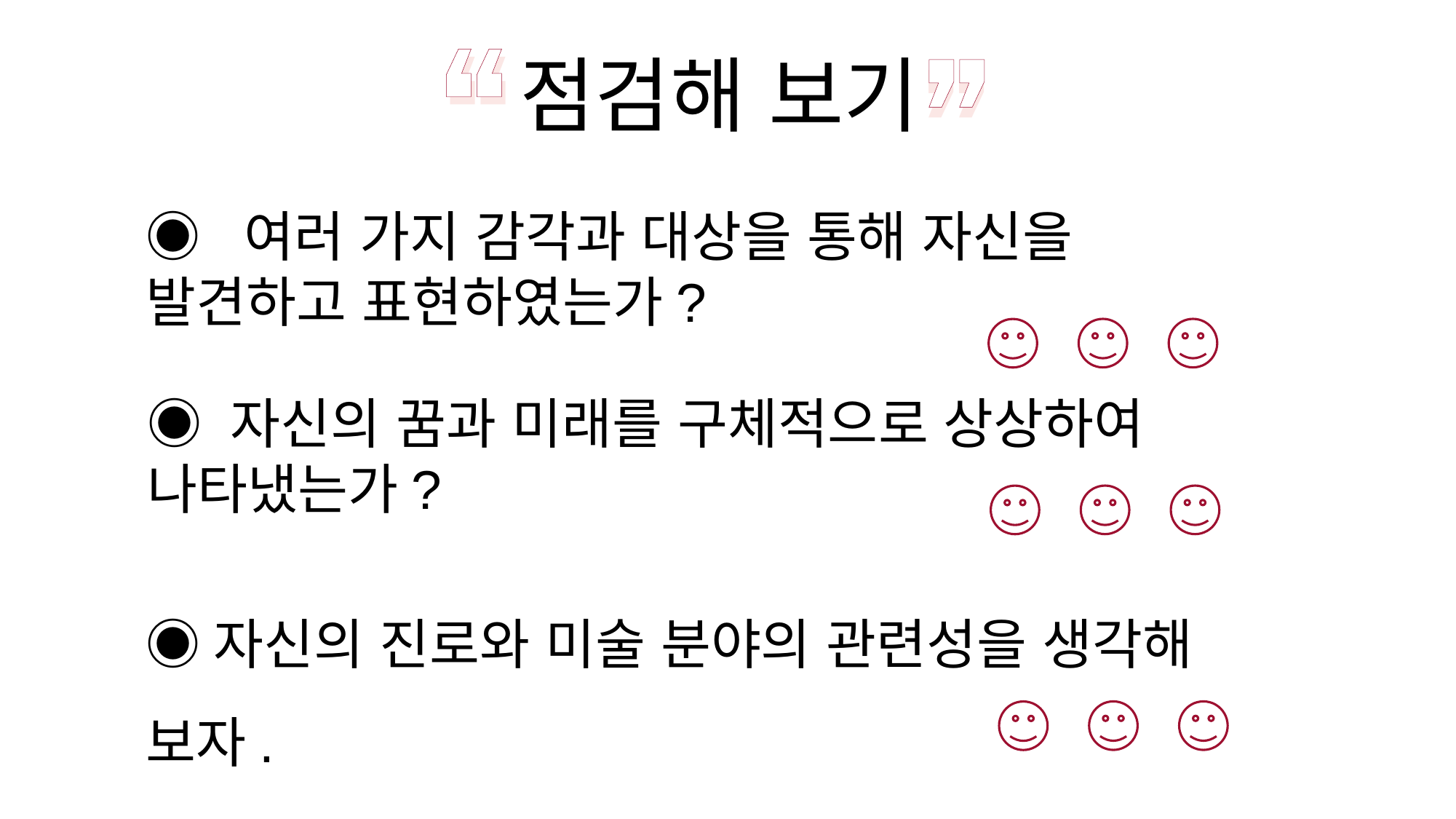

“
“
”
”
점검해 보기
◉  여러 가지 감각과 대상을 통해 자신을 발견하고 표현하였는가?

◉ 자신의 꿈과 미래를 구체적으로 상상하여 나타냈는가?

◉자신의 진로와 미술 분야의 관련성을 생각해 보자.